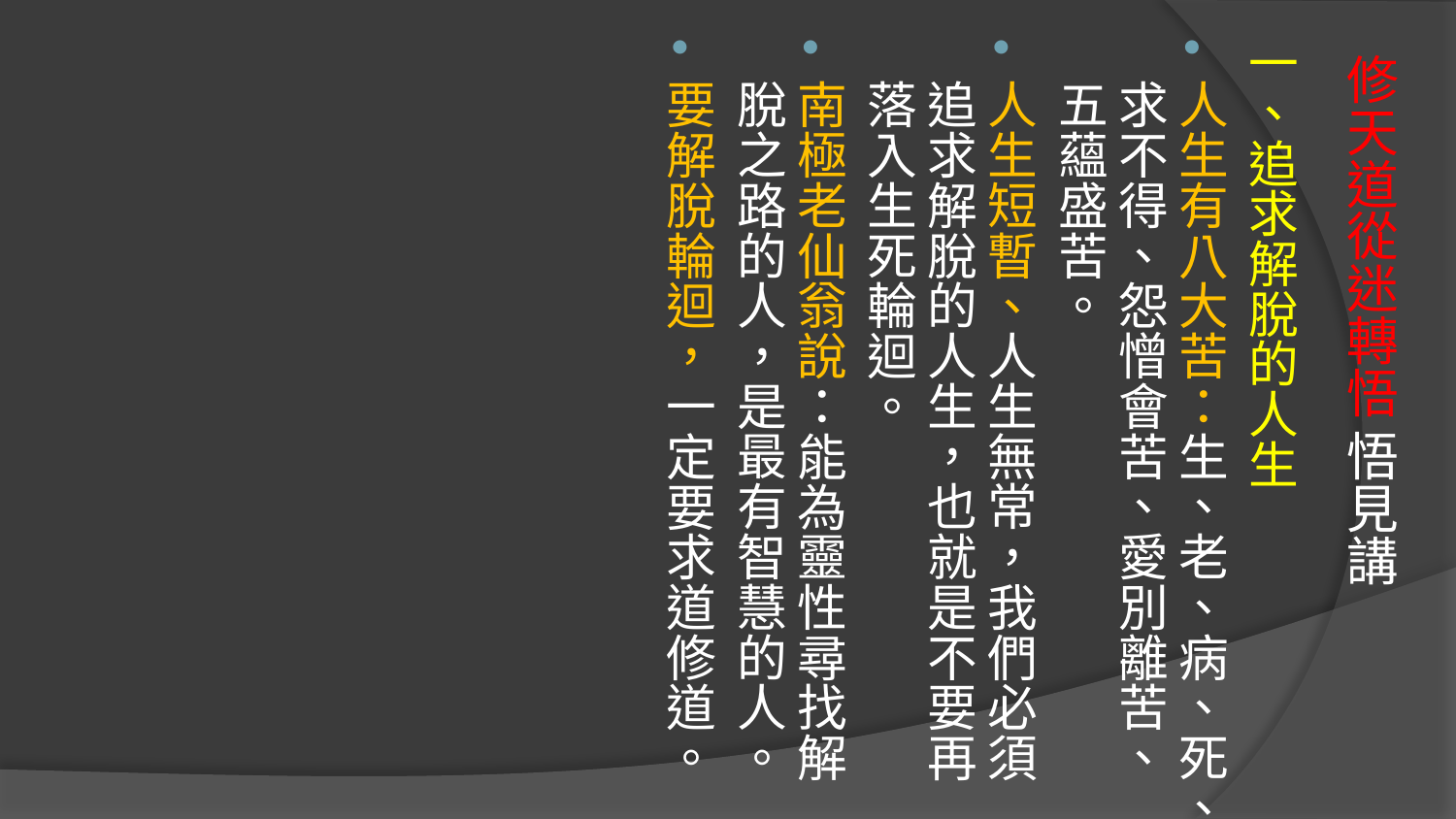

一、追求解脫的人生
人生有八大苦：生、老、病、死、求不得、怨憎會苦、愛別離苦、五蘊盛苦。
人生短暫、人生無常，我們必須追求解脫的人生，也就是不要再落入生死輪迴。
南極老仙翁說：能為靈性尋找解脫之路的人，是最有智慧的人。
要解脫輪迴，一定要求道修道。

# 修天道從迷轉悟 悟見講